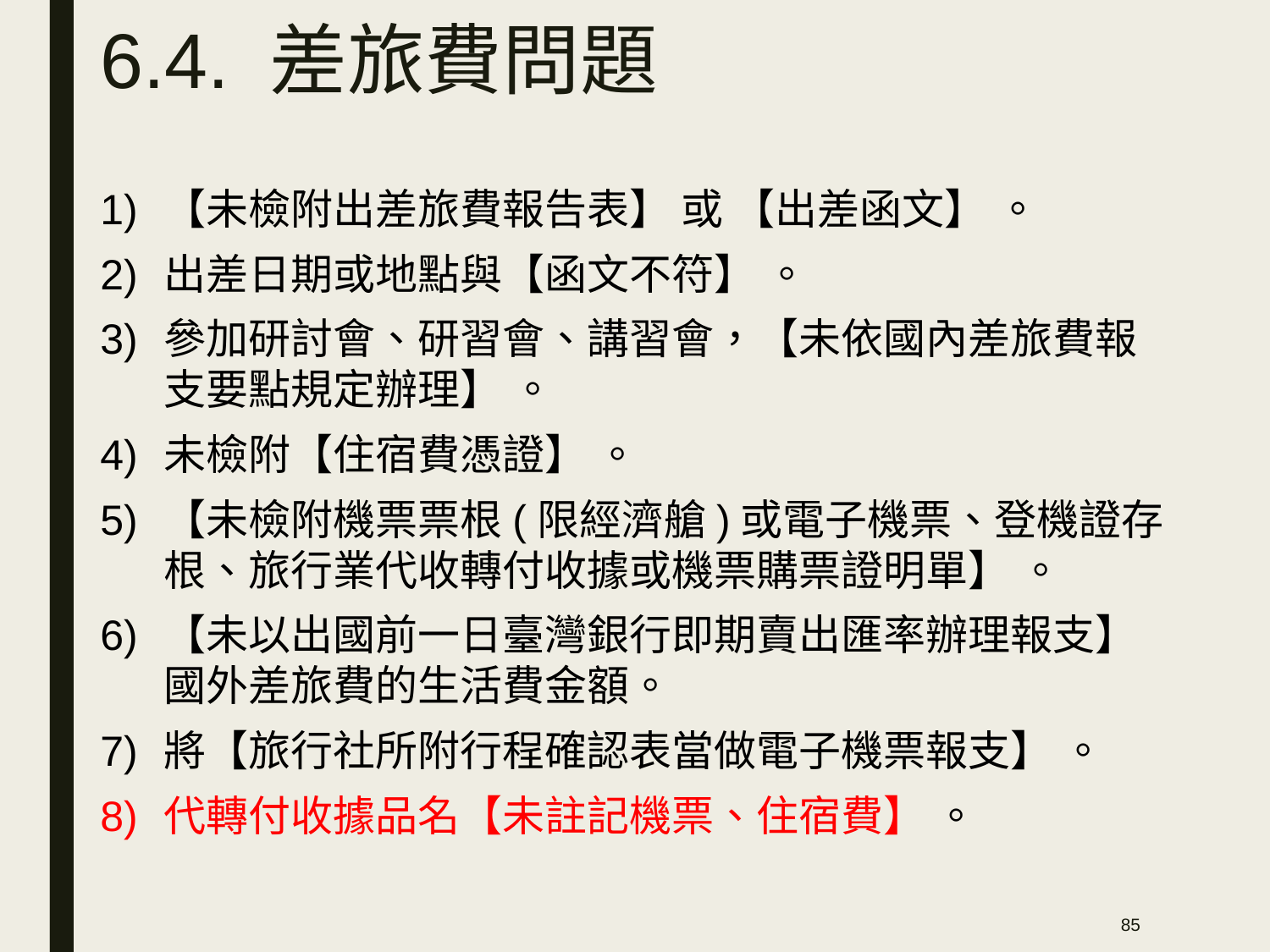

# 6.4. 差旅費問題
【未檢附出差旅費報告表】 或 【出差函文】 。
出差日期或地點與【函文不符】 。
參加研討會、研習會、講習會，【未依國內差旅費報支要點規定辦理】 。
未檢附【住宿費憑證】 。
【未檢附機票票根(限經濟艙)或電子機票、登機證存根、旅行業代收轉付收據或機票購票證明單】 。
【未以出國前一日臺灣銀行即期賣出匯率辦理報支】國外差旅費的生活費金額。
將【旅行社所附行程確認表當做電子機票報支】 。
代轉付收據品名【未註記機票、住宿費】 。
85